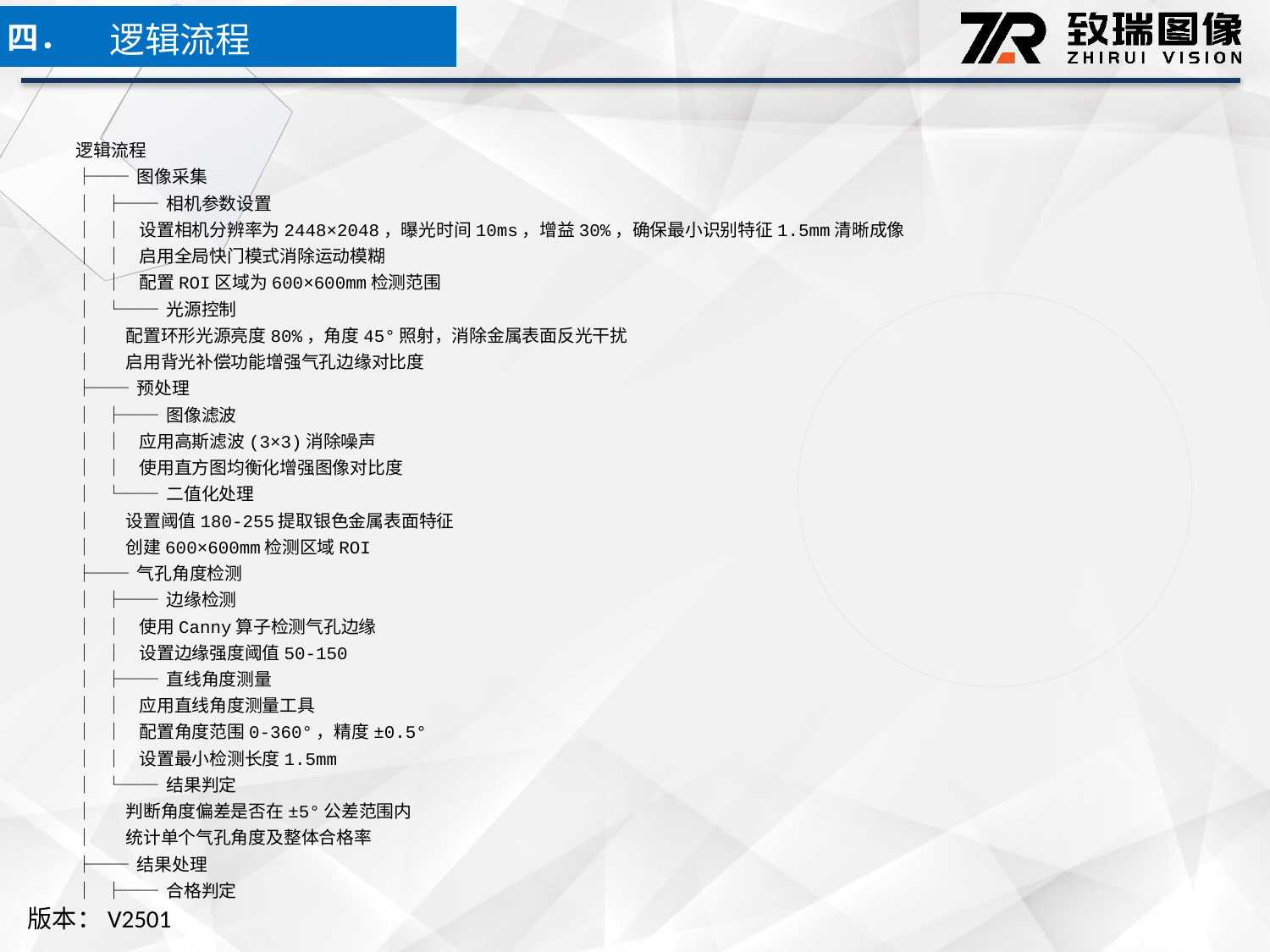

逻辑流程
四．

逻辑流程
├── 图像采集
│   ├── 相机参数设置
│   │   设置相机分辨率为2448×2048，曝光时间10ms，增益30%，确保最小识别特征1.5mm清晰成像
│   │   启用全局快门模式消除运动模糊
│   │   配置ROI区域为600×600mm检测范围
│   └── 光源控制
│       配置环形光源亮度80%，角度45°照射，消除金属表面反光干扰
│       启用背光补偿功能增强气孔边缘对比度
├── 预处理
│   ├── 图像滤波
│   │   应用高斯滤波(3×3)消除噪声
│   │   使用直方图均衡化增强图像对比度
│   └── 二值化处理
│       设置阈值180-255提取银色金属表面特征
│       创建600×600mm检测区域ROI
├── 气孔角度检测
│   ├── 边缘检测
│   │   使用Canny算子检测气孔边缘
│   │   设置边缘强度阈值50-150
│   ├── 直线角度测量
│   │   应用直线角度测量工具
│   │   配置角度范围0-360°，精度±0.5°
│   │   设置最小检测长度1.5mm
│   └── 结果判定
│       判断角度偏差是否在±5°公差范围内
│       统计单个气孔角度及整体合格率
├── 结果处理
│   ├── 合格判定